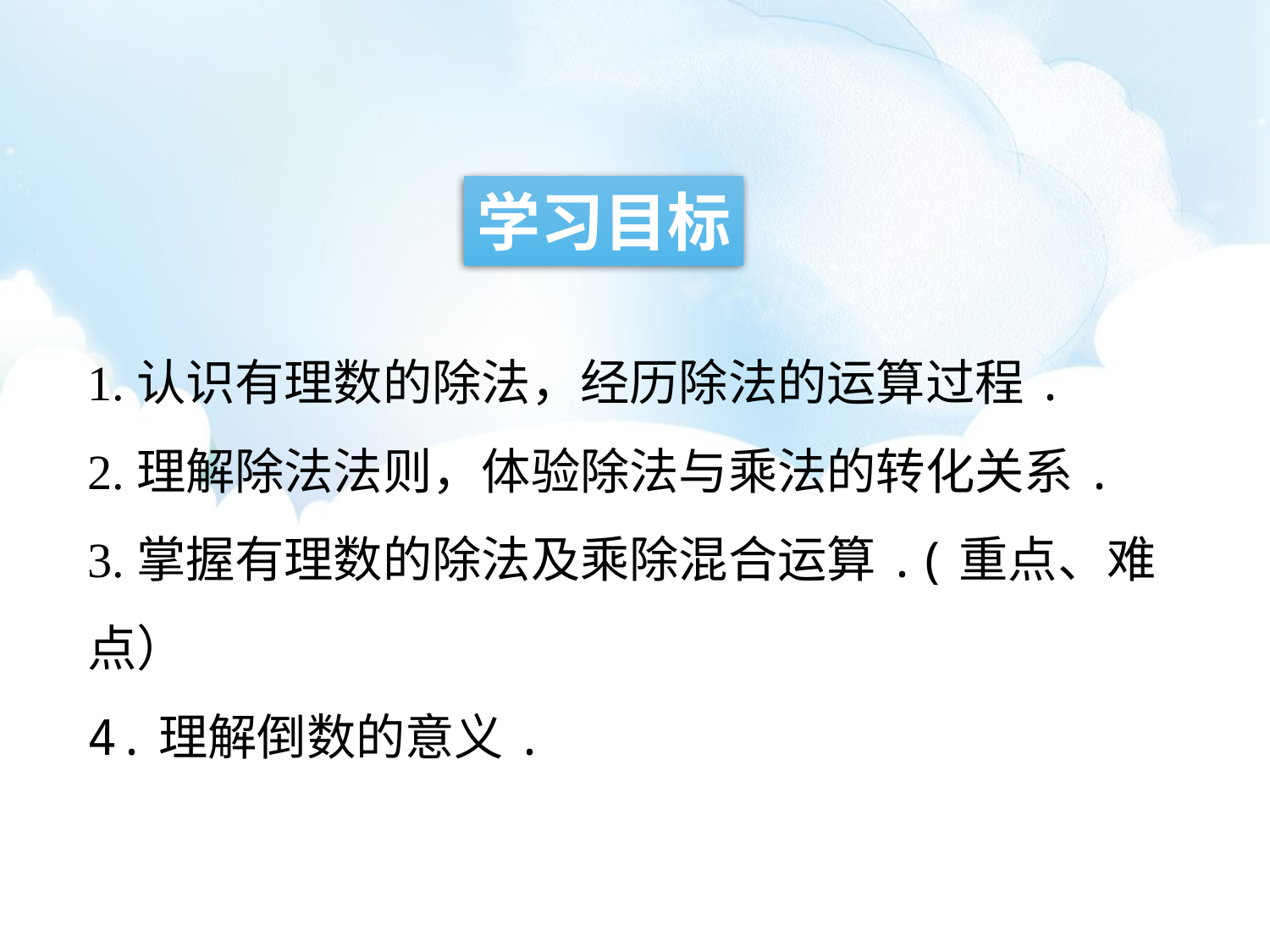

学习目标
1.认识有理数的除法，经历除法的运算过程.
2.理解除法法则，体验除法与乘法的转化关系.
3.掌握有理数的除法及乘除混合运算.(重点、难点）
4.理解倒数的意义.